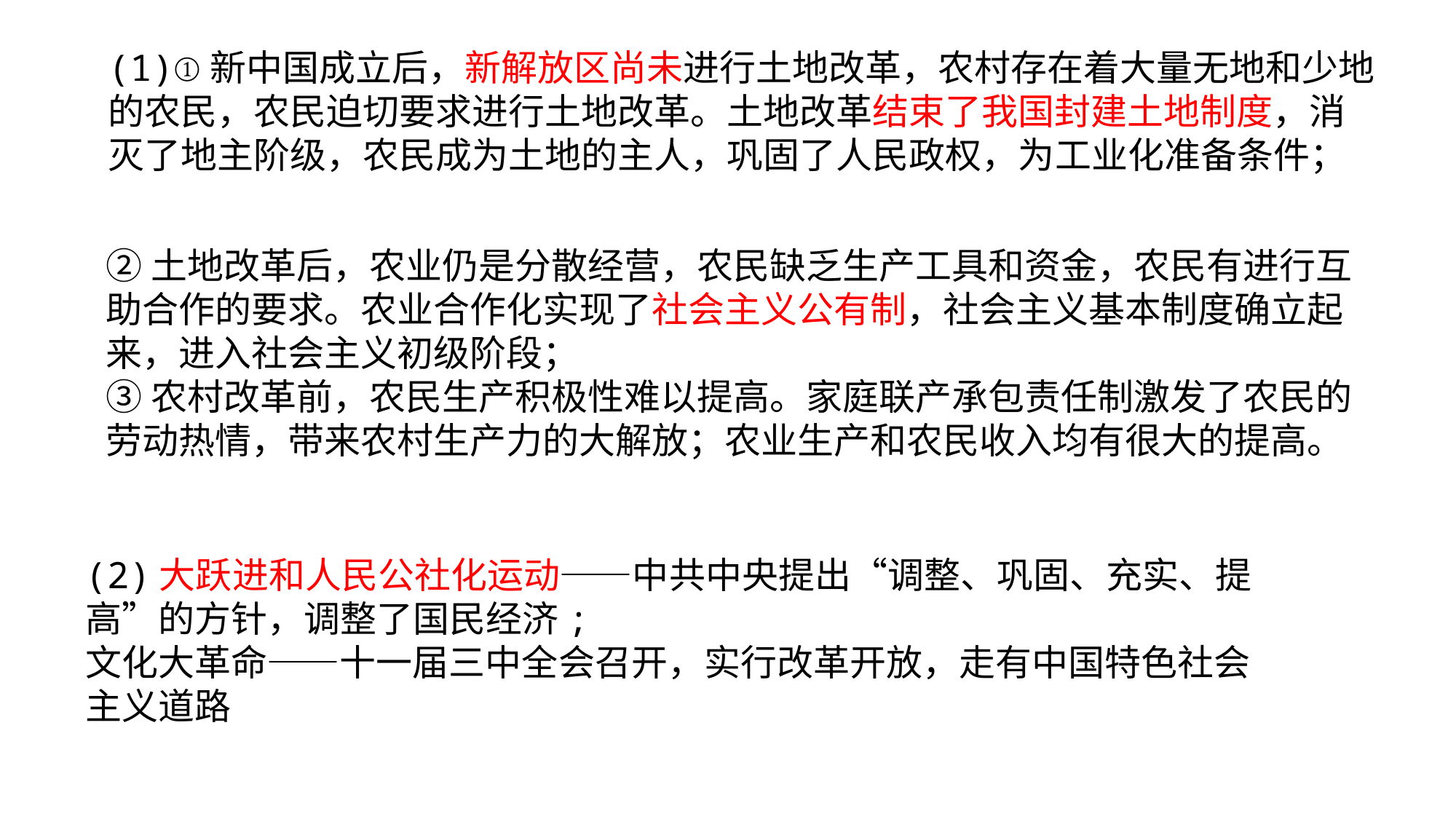

(1)①新中国成立后，新解放区尚未进行土地改革，农村存在着大量无地和少地的农民，农民迫切要求进行土地改革。土地改革结束了我国封建土地制度，消灭了地主阶级，农民成为土地的主人，巩固了人民政权，为工业化准备条件；
②土地改革后，农业仍是分散经营，农民缺乏生产工具和资金，农民有进行互助合作的要求。农业合作化实现了社会主义公有制，社会主义基本制度确立起来，进入社会主义初级阶段；
③农村改革前，农民生产积极性难以提高。家庭联产承包责任制激发了农民的劳动热情，带来农村生产力的大解放；农业生产和农民收入均有很大的提高。
(2)大跃进和人民公社化运动——中共中央提出“调整、巩固、充实、提高”的方针，调整了国民经济;
文化大革命——十一届三中全会召开，实行改革开放，走有中国特色社会主义道路